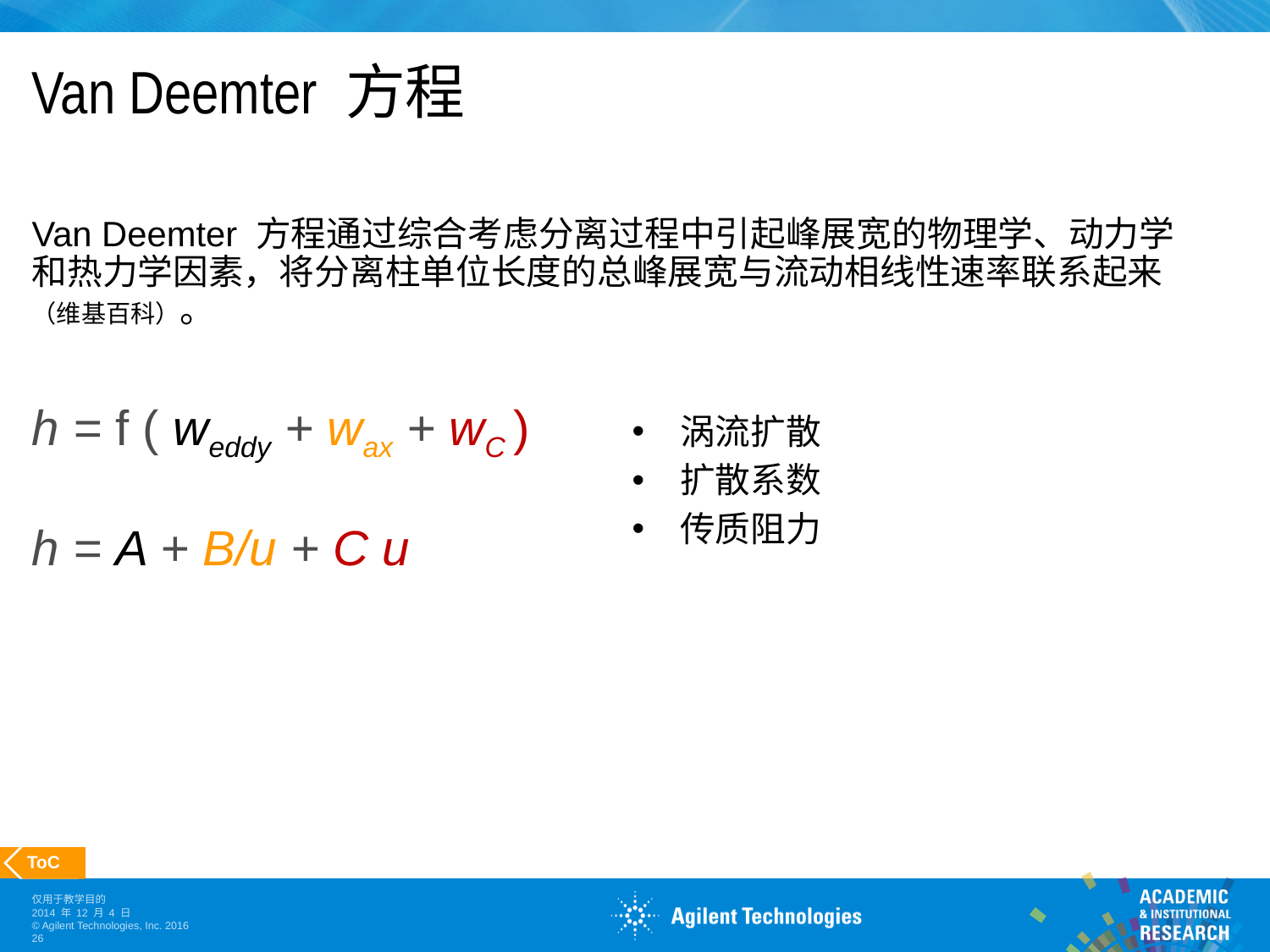

# Van Deemter 方程
Van Deemter 方程通过综合考虑分离过程中引起峰展宽的物理学、动力学和热力学因素，将分离柱单位长度的总峰展宽与流动相线性速率联系起来（维基百科）。

h = f ( weddy + wax + wC )
h = A + B/u + C u
涡流扩散
扩散系数
传质阻力
 ToC